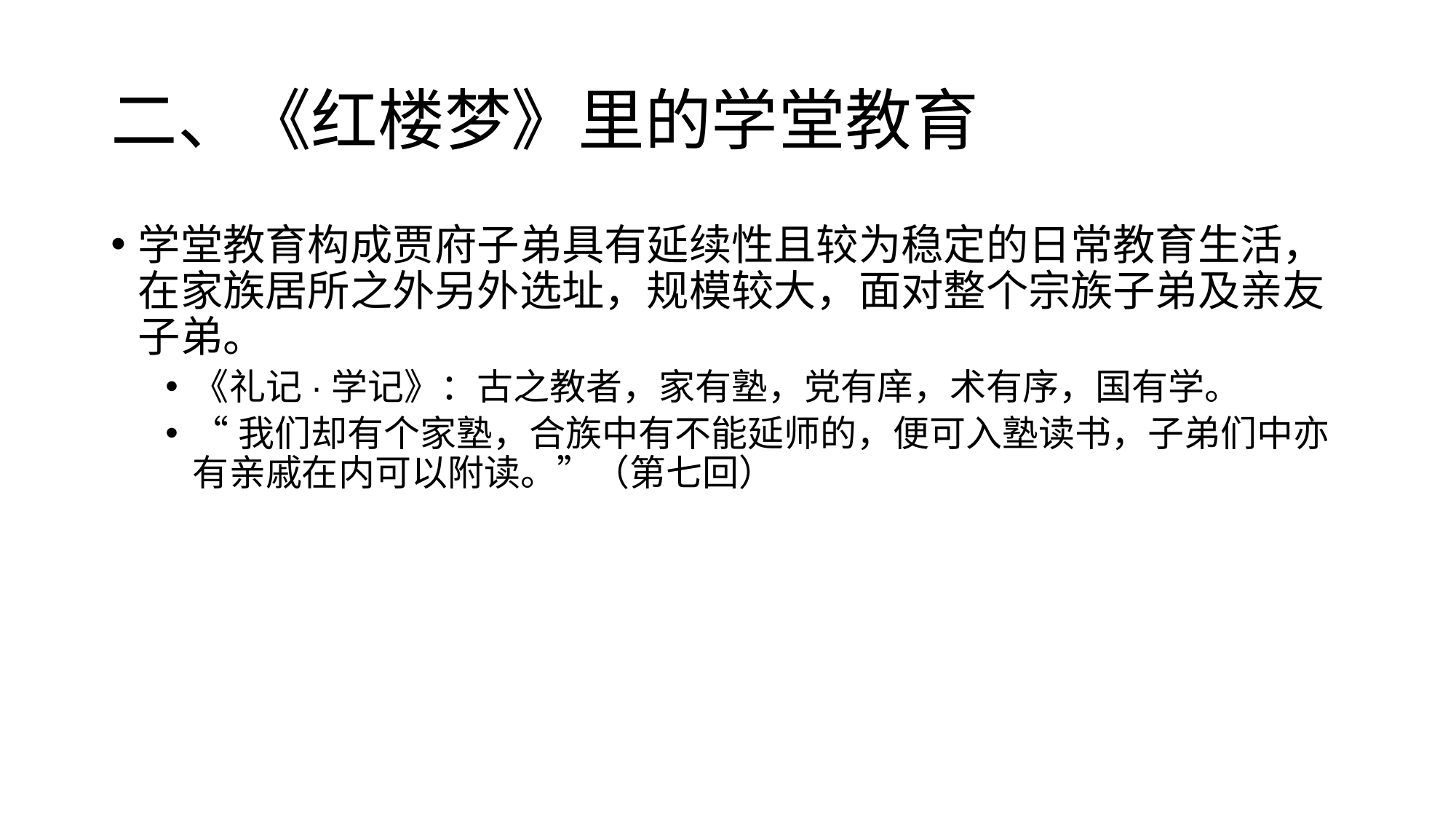

# 二、《红楼梦》里的学堂教育
学堂教育构成贾府子弟具有延续性且较为稳定的日常教育生活，在家族居所之外另外选址，规模较大，面对整个宗族子弟及亲友子弟。
《礼记·学记》：古之教者，家有塾，党有庠，术有序，国有学。
“我们却有个家塾，合族中有不能延师的，便可入塾读书，子弟们中亦有亲戚在内可以附读。”（第七回）